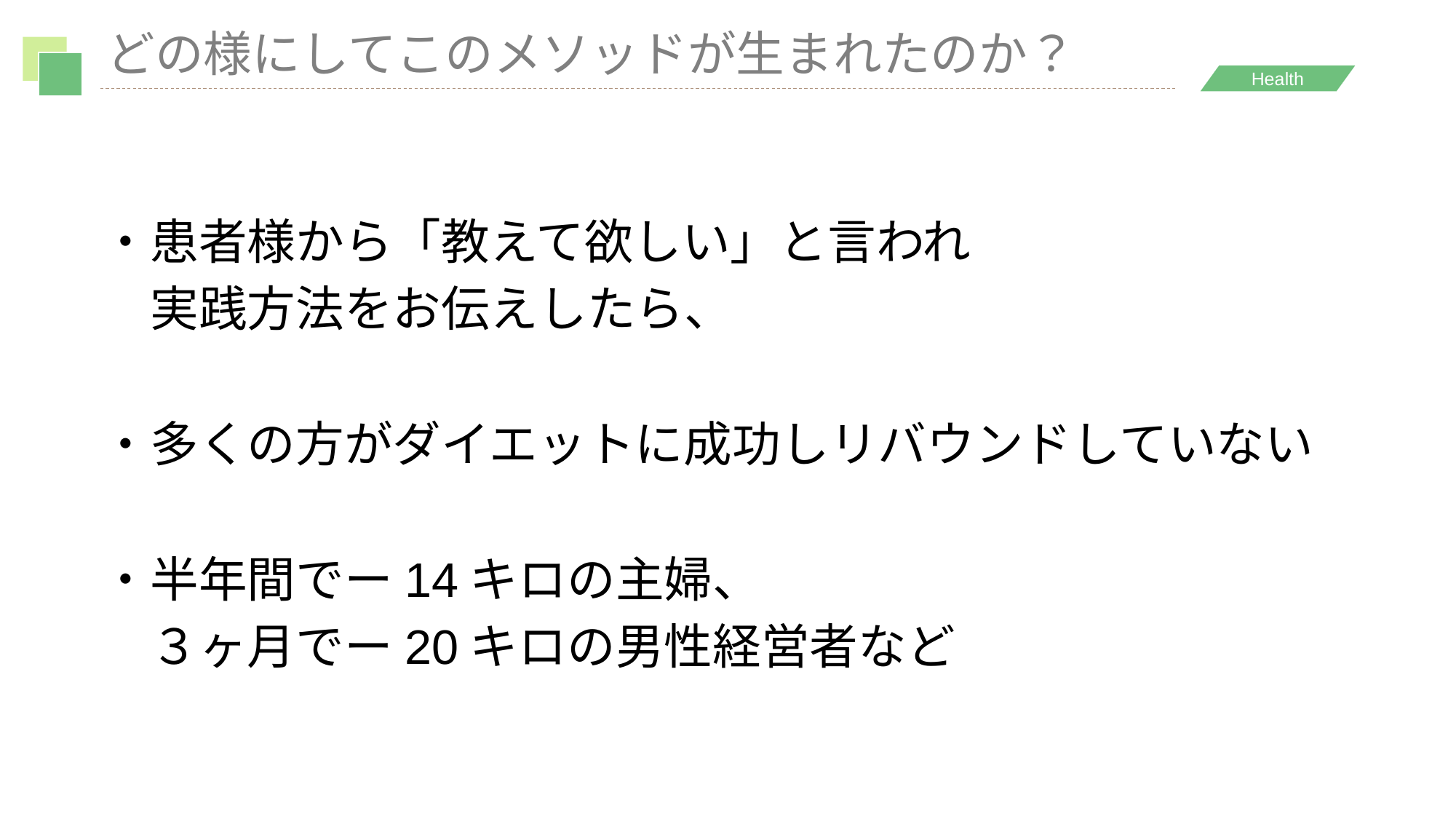

どの様にしてこのメソッドが生まれたのか？

・患者様から「教えて欲しい」と言われ
　実践方法をお伝えしたら、

・多くの方がダイエットに成功しリバウンドしていない

・半年間でー14キロの主婦、
　３ヶ月でー20キロの男性経営者など